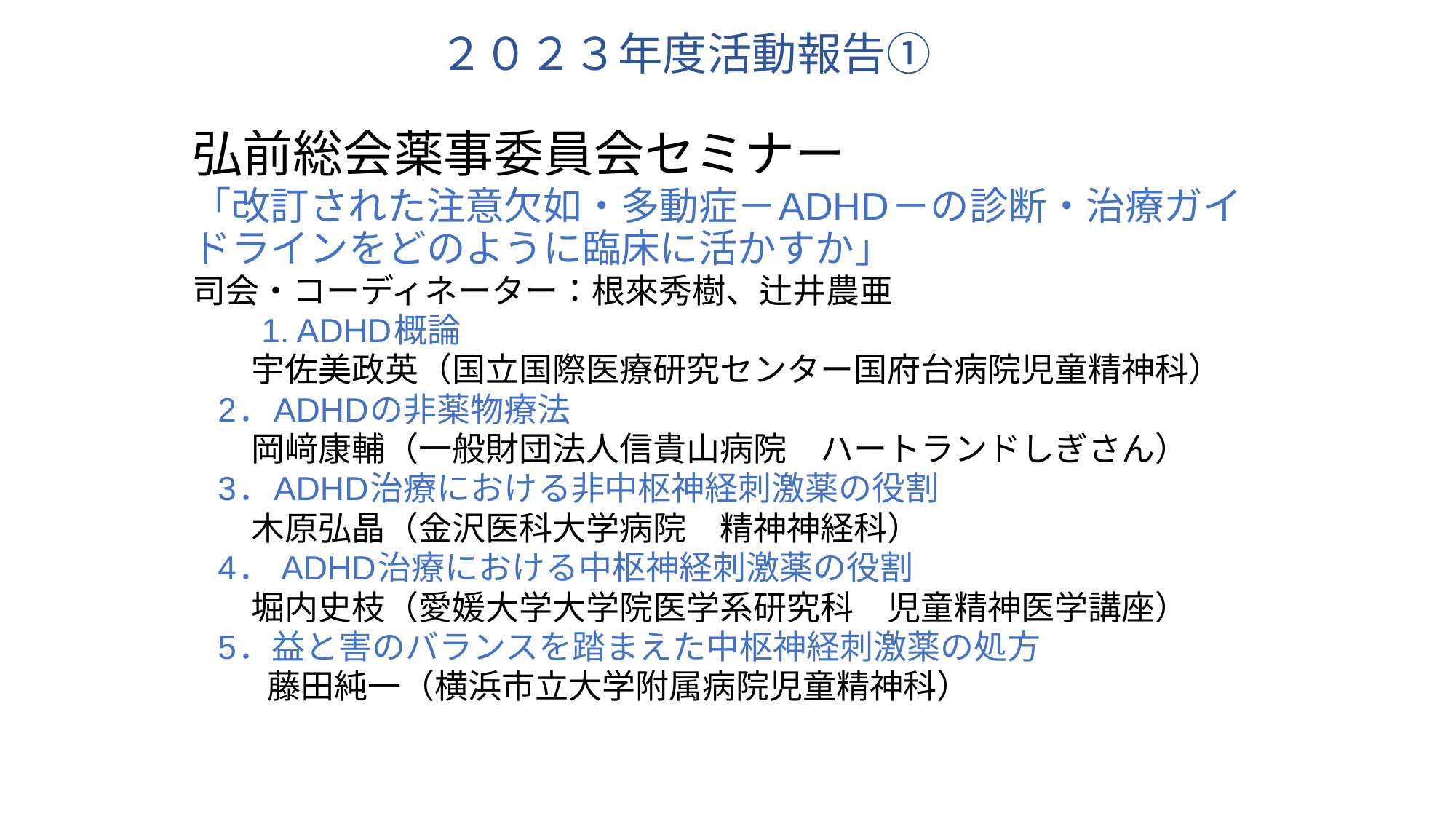

# ２０２３年度活動報告①
弘前総会薬事委員会セミナー
「改訂された注意欠如・多動症－ADHD－の診断・治療ガイドラインをどのように臨床に活かすか」
司会・コーディネーター：根來秀樹、辻井農亜
　　1. ADHD概論
　宇佐美政英（国立国際医療研究センター国府台病院児童精神科）
2．ADHDの非薬物療法
　岡﨑康輔（一般財団法人信貴山病院　ハートランドしぎさん）
3．ADHD治療における非中枢神経刺激薬の役割
　木原弘晶（金沢医科大学病院　精神神経科）
4． ADHD治療における中枢神経刺激薬の役割
　堀内史枝（愛媛大学大学院医学系研究科　児童精神医学講座）
5．益と害のバランスを踏まえた中枢神経刺激薬の処方
　 　藤田純一（横浜市立大学附属病院児童精神科）